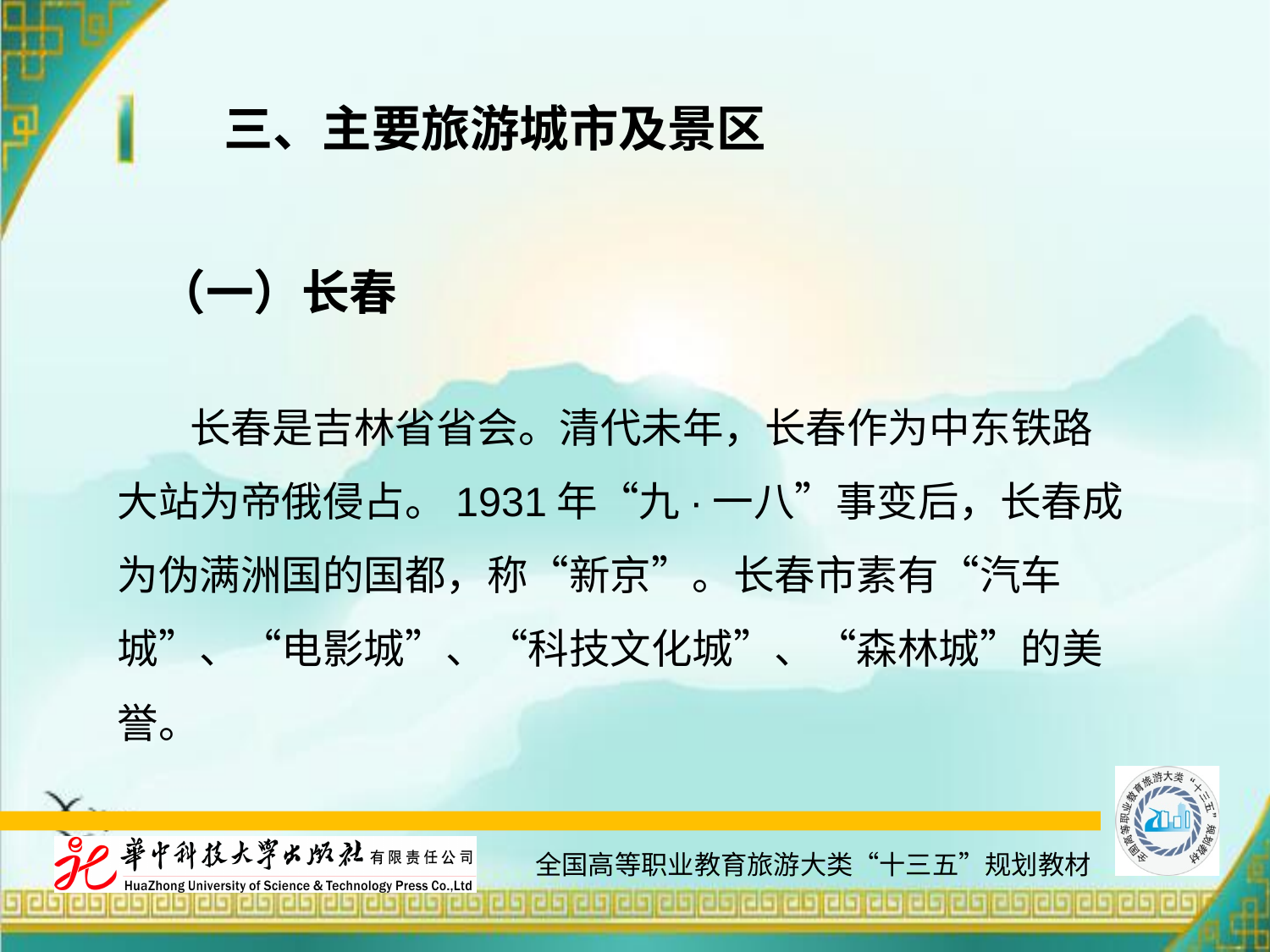

# 三、主要旅游城市及景区
（一）长春

   长春是吉林省省会。清代未年，长春作为中东铁路大站为帝俄侵占。1931年“九·一八”事变后，长春成为伪满洲国的国都，称“新京”。长春市素有“汽车城”、“电影城”、“科技文化城”、“森林城”的美誉。